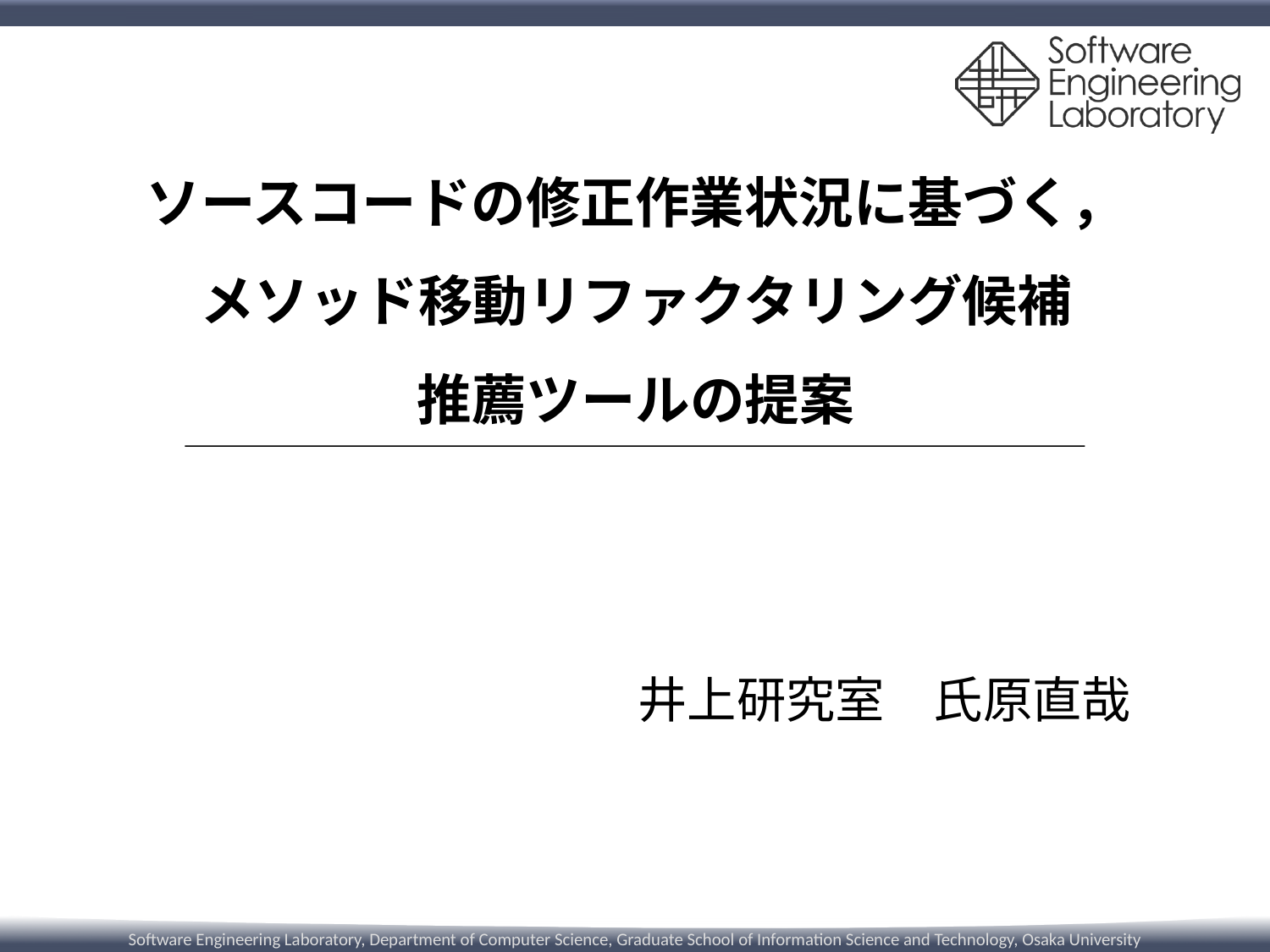

# ソースコードの修正作業状況に基づく， メソッド移動リファクタリング候補 推薦ツールの提案
井上研究室　氏原直哉